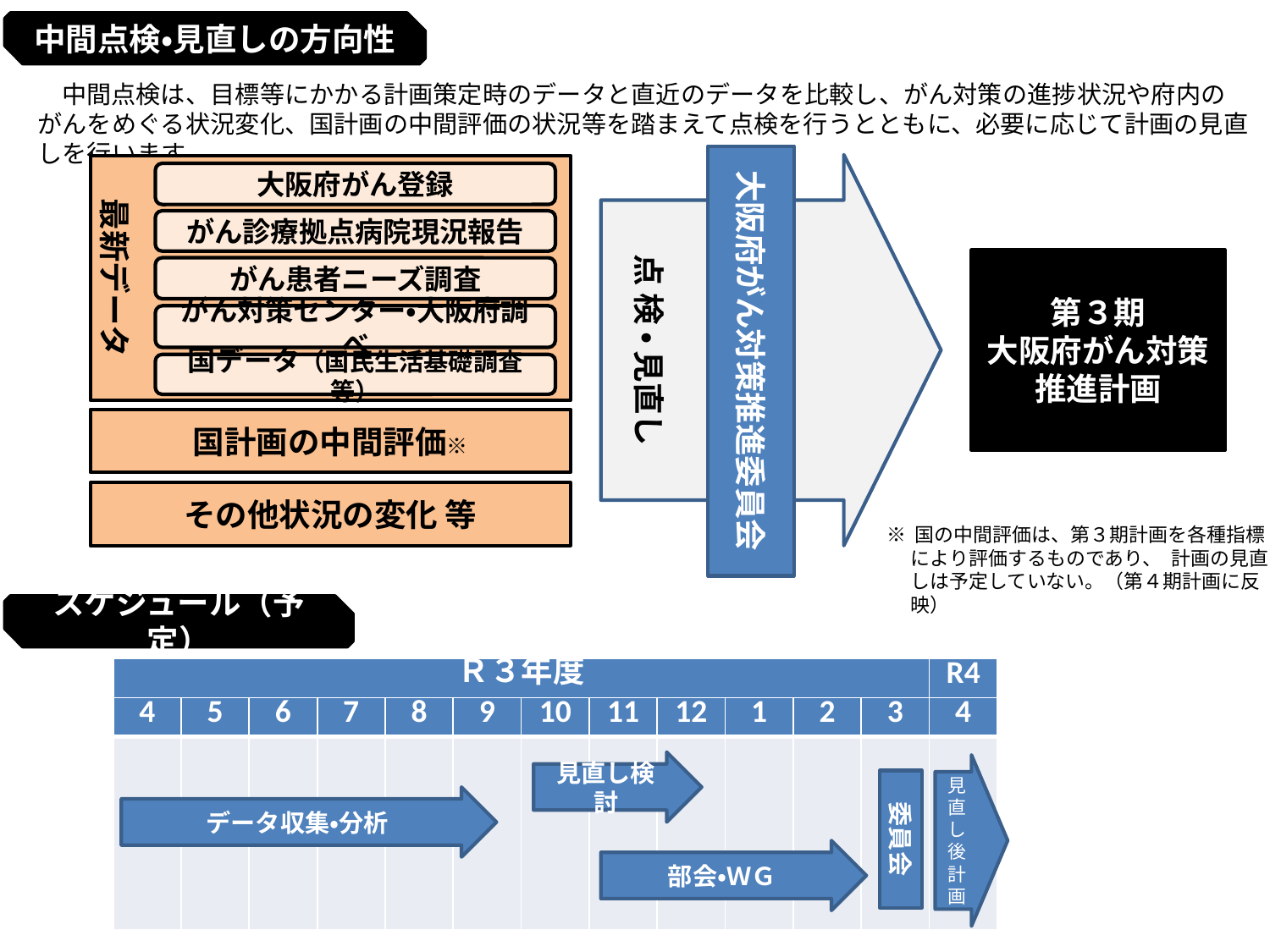

中間点検・見直しの方向性
中間点検は、目標等にかかる計画策定時のデータと直近のデータを比較し、がん対策の進捗状況や府内のがんをめぐる状況変化、国計画の中間評価の状況等を踏まえて点検を行うとともに、必要に応じて計画の見直しを行います。
大阪府がん対策推進委員会
点 検 ・ 見直し
最新データ
大阪府がん登録
がん診療拠点病院現況報告
第３期
大阪府がん対策推進計画
がん患者ニーズ調査
がん対策センター・大阪府調べ
国データ（国民生活基礎調査等）
国計画の中間評価※
その他状況の変化 等
※ 国の中間評価は、第３期計画を各種指標により評価するものであり、  計画の見直しは予定していない。（第４期計画に反映）
スケジュール（予定）
| Ｒ３年度 |  |  |  |  |  |  |  |  |  |  |  | R4 |
| --- | --- | --- | --- | --- | --- | --- | --- | --- | --- | --- | --- | --- |
| 4 | 5 | 6 | 7 | 8 | 9 | 10 | 11 | 12 | 1 | 2 | 3 | 4 |
|  |  |  |  |  |  |  |  |  |  |  |  |  |
見直し検討
見直し後
計画
委員会
データ収集・分析
部会・ＷＧ